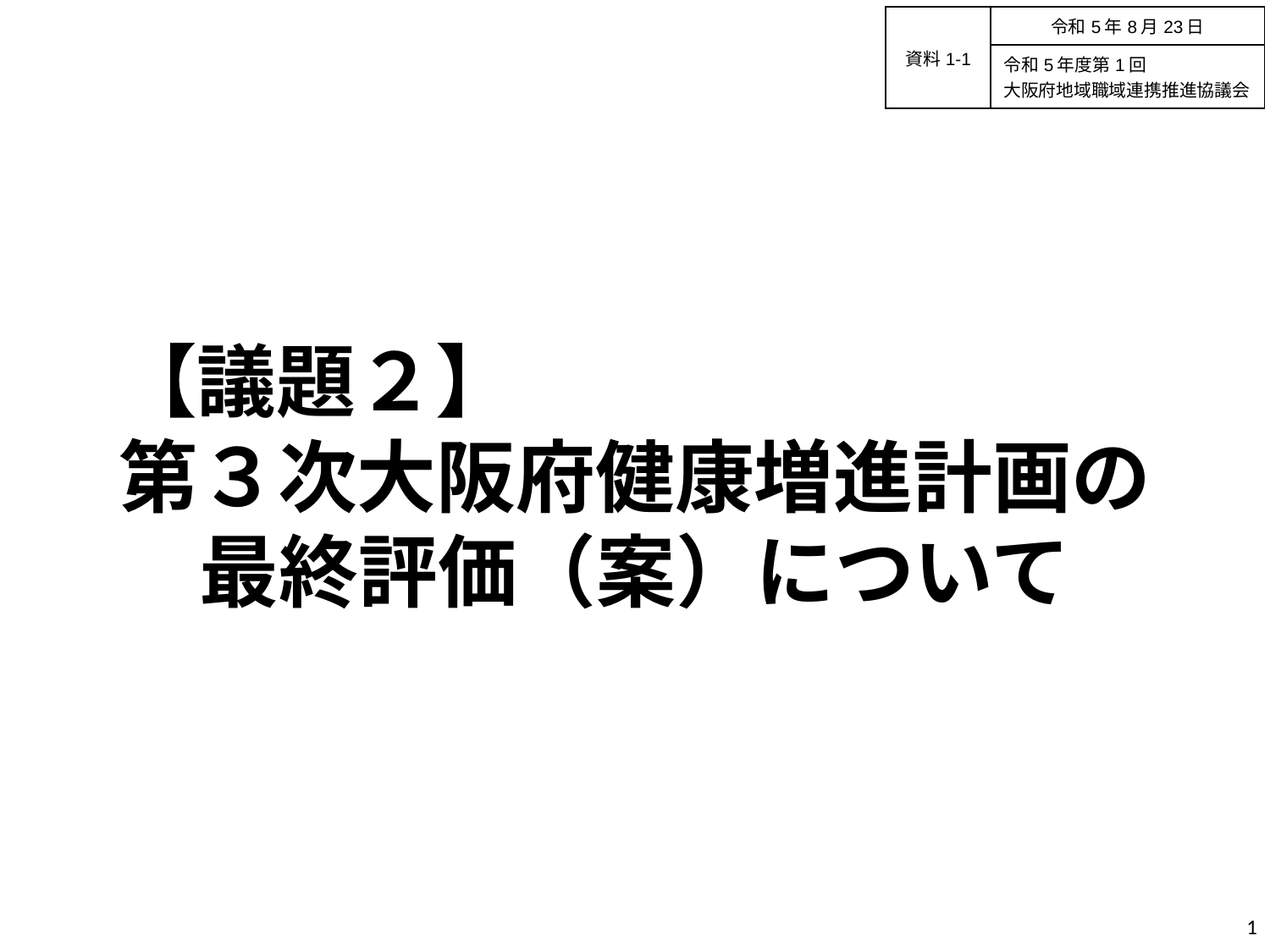

| 資料1-1 | 令和5年8月23日 |
| --- | --- |
|  | 令和5年度第1回 大阪府地域職域連携推進協議会 |
【議題２】
第３次大阪府健康増進計画の最終評価（案）について
1